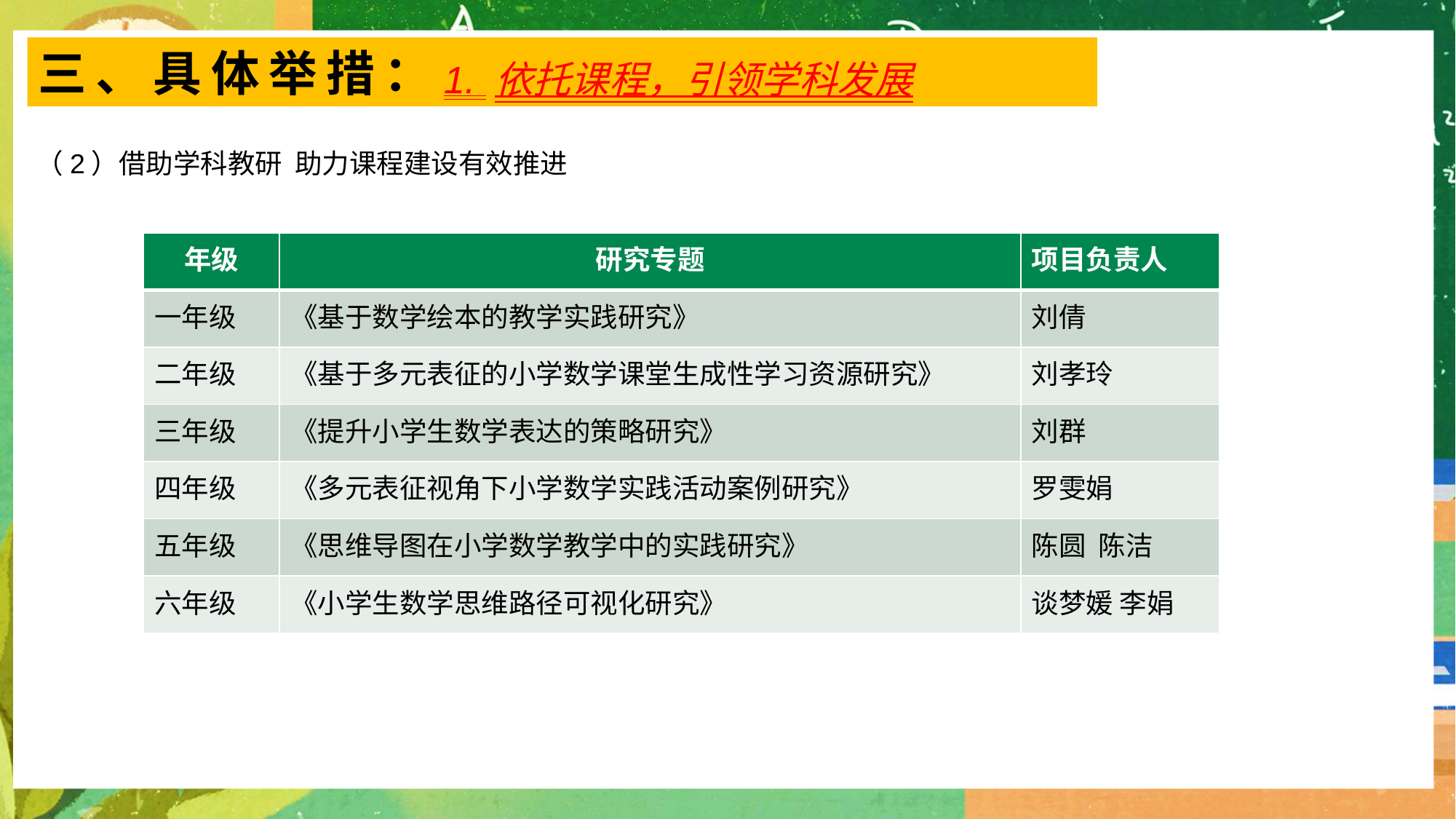

三、具体举措：
1. 依托课程，引领学科发展
（2）借助学科教研  助力课程建设有效推进
| 年级 | 研究专题 | 项目负责人 |
| --- | --- | --- |
| 一年级 | 《基于数学绘本的教学实践研究》 | 刘倩 |
| 二年级 | 《基于多元表征的小学数学课堂生成性学习资源研究》 | 刘孝玲 |
| 三年级 | 《提升小学生数学表达的策略研究》 | 刘群 |
| 四年级 | 《多元表征视角下小学数学实践活动案例研究》 | 罗雯娟 |
| 五年级 | 《思维导图在小学数学教学中的实践研究》 | 陈圆 陈洁 |
| 六年级 | 《小学生数学思维路径可视化研究》 | 谈梦媛 李娟 |